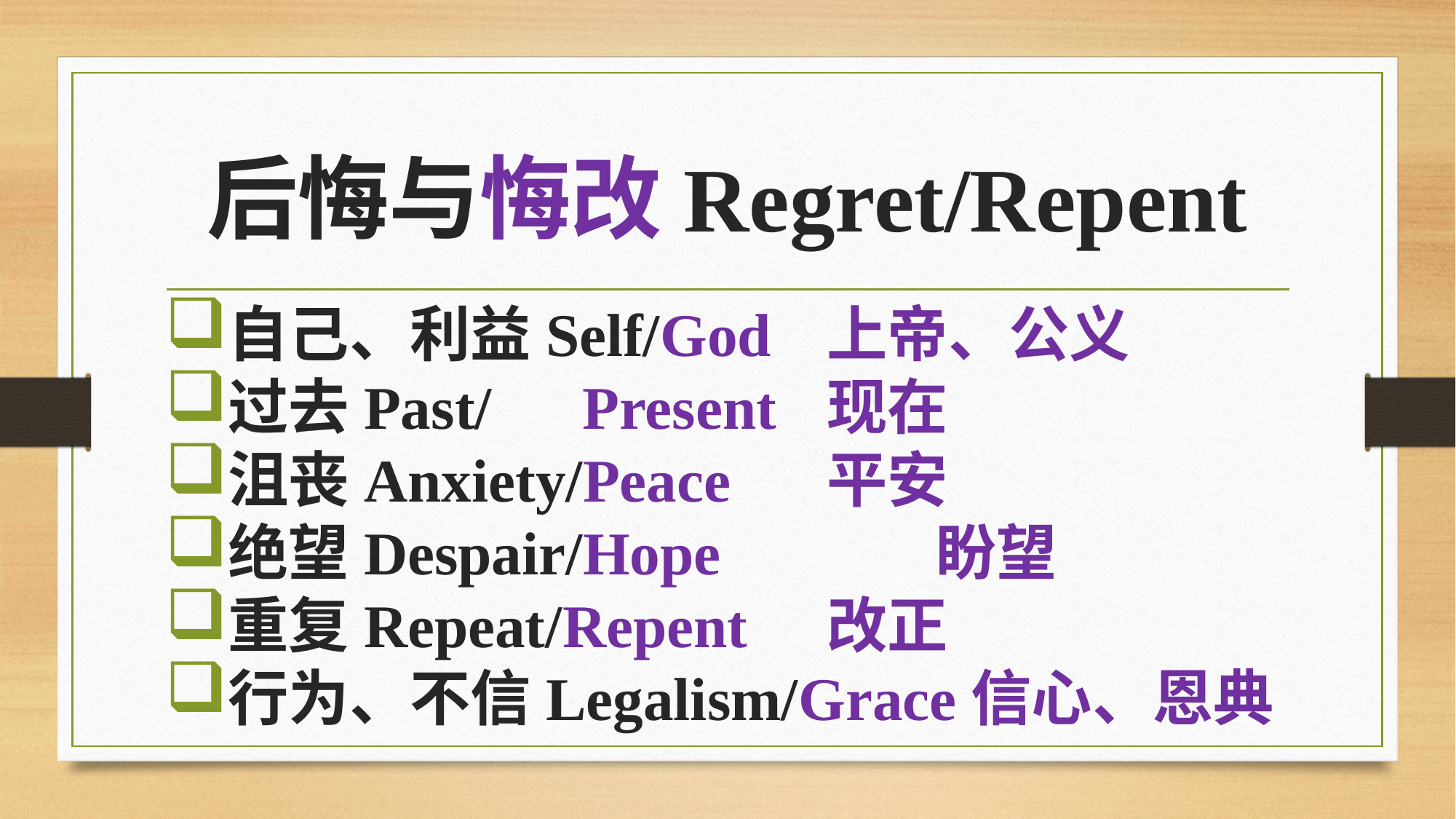

# 后悔与悔改Regret/Repent
自己、利益Self/God	上帝、公义
过去Past/      Present	现在
沮丧Anxiety/Peace	平安
绝望Despair/Hope		盼望
重复Repeat/Repent	改正
行为、不信Legalism/Grace信心、恩典